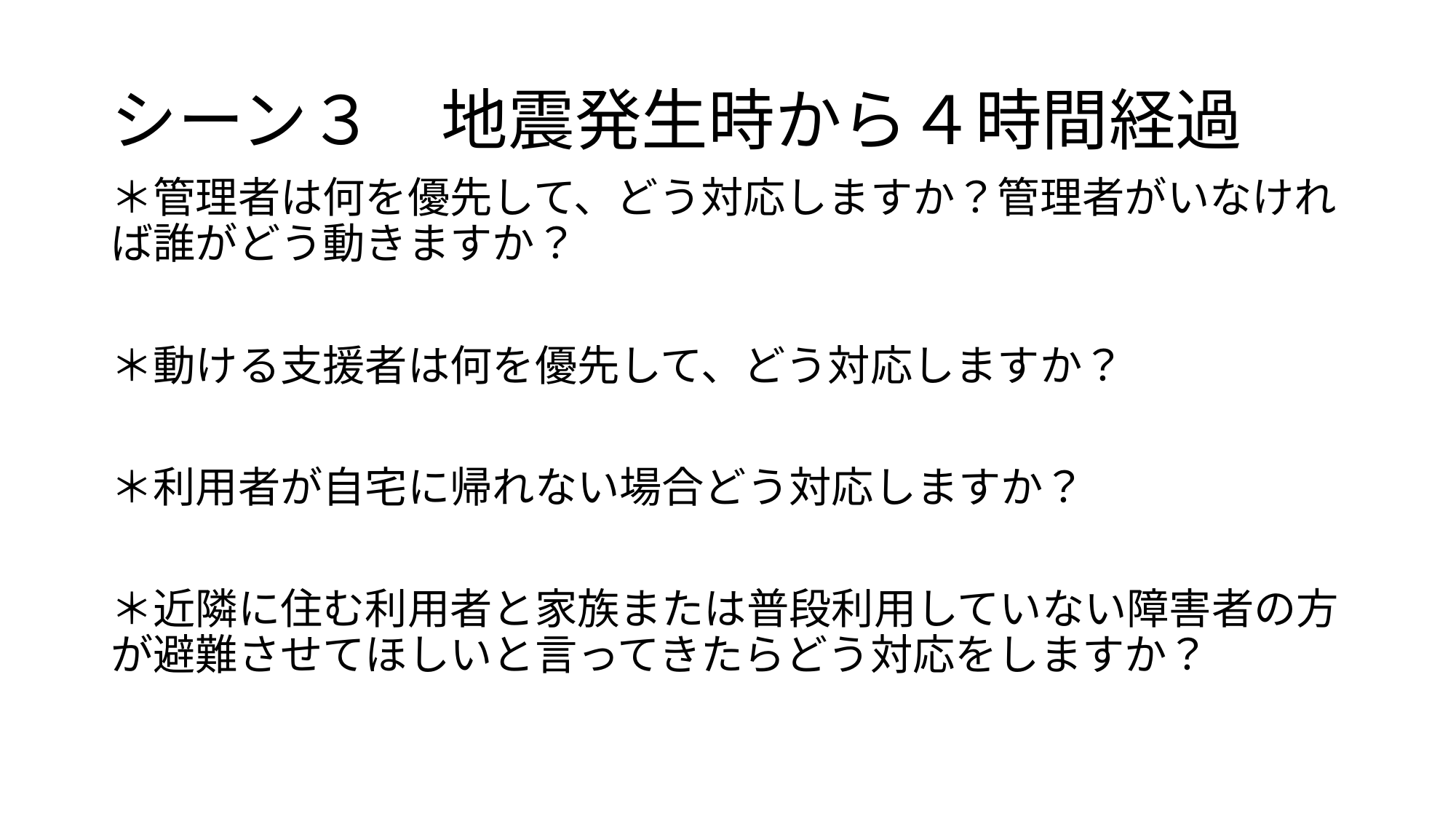

# シーン３　地震発生時から４時間経過
＊管理者は何を優先して、どう対応しますか？管理者がいなければ誰がどう動きますか？

＊動ける支援者は何を優先して、どう対応しますか？

＊利用者が自宅に帰れない場合どう対応しますか？

＊近隣に住む利用者と家族または普段利用していない障害者の方が避難させてほしいと言ってきたらどう対応をしますか？